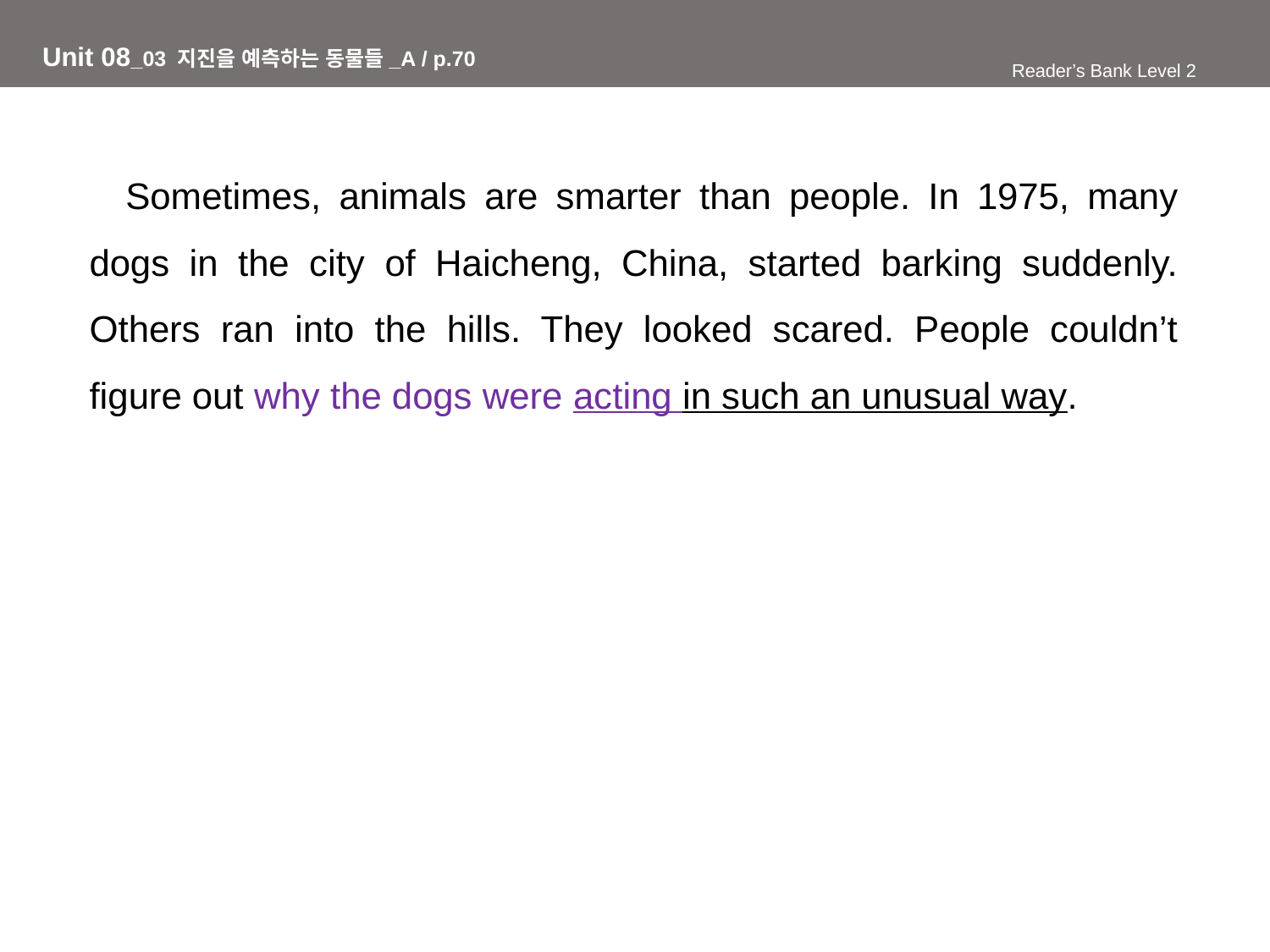

# Unit 08_03 지진을 예측하는 동물들_A / p.70
Reader’s Bank Level 2

  Sometimes, animals are smarter than people. In 1975, many dogs in the city of Haicheng, China, started barking suddenly. Others ran into the hills. They looked scared. People couldn’t figure out why the dogs were acting in such an unusual way.